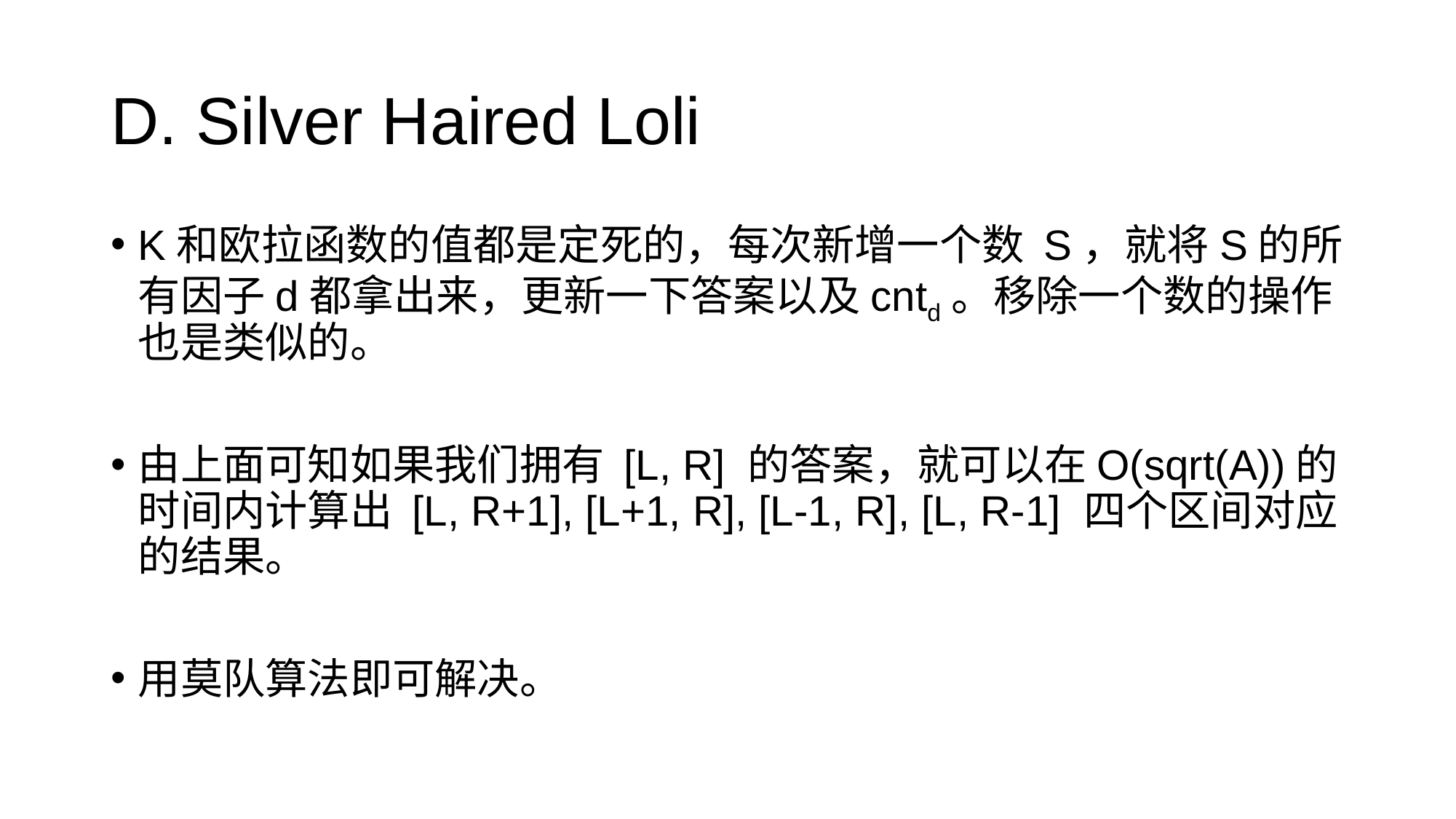

# D. Silver Haired Loli
K和欧拉函数的值都是定死的，每次新增一个数 S，就将S的所有因子d都拿出来，更新一下答案以及cntd。移除一个数的操作也是类似的。

由上面可知如果我们拥有 [L, R] 的答案，就可以在O(sqrt(A))的时间内计算出 [L, R+1], [L+1, R], [L-1, R], [L, R-1] 四个区间对应的结果。

用莫队算法即可解决。